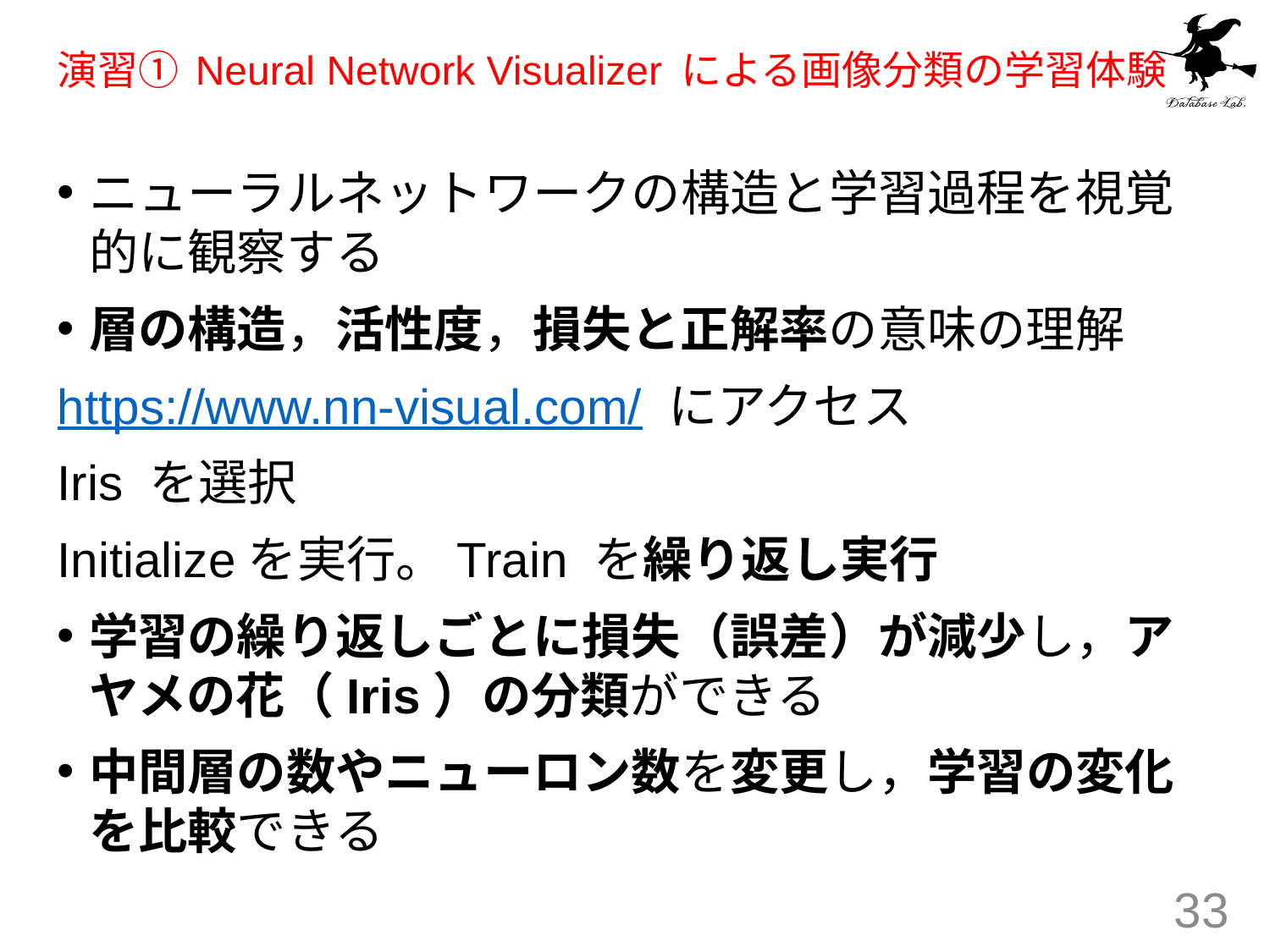

# 演習① Neural Network Visualizer による画像分類の学習体験
ニューラルネットワークの構造と学習過程を視覚的に観察する
層の構造，活性度，損失と正解率の意味の理解
https://www.nn-visual.com/ にアクセス
Iris を選択
Initializeを実行。Train を繰り返し実行
学習の繰り返しごとに損失（誤差）が減少し，アヤメの花（Iris）の分類ができる
中間層の数やニューロン数を変更し，学習の変化を比較できる
33